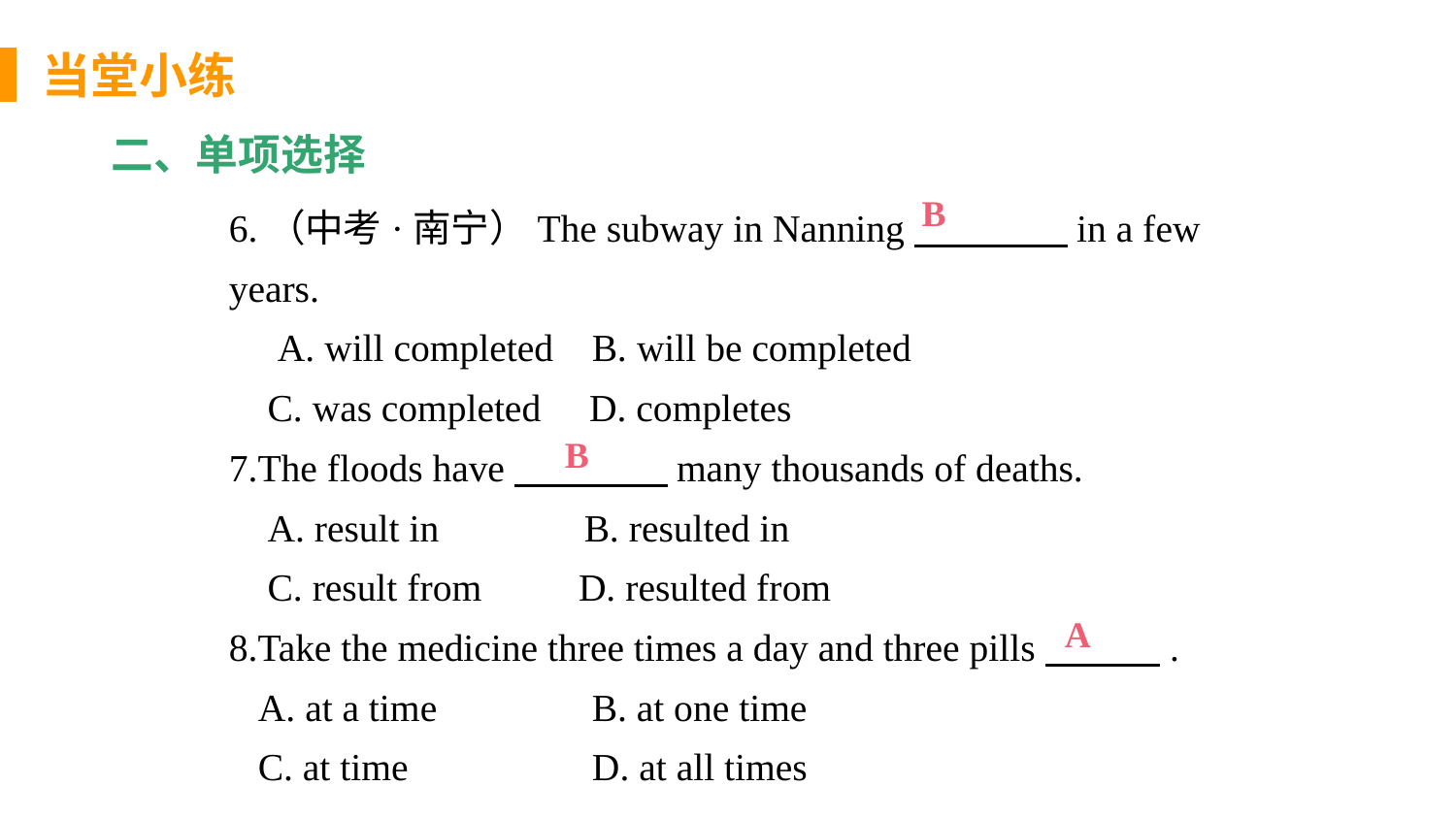

当堂小练

二、单项选择
6.（中考·南宁）The subway in Nanning　　　　in a few years.
     A. will completed    B. will be completed
    C. was completed     D. completes
7.The floods have　　　　many thousands of deaths.
    A. result in               B. resulted in
    C. result from          D. resulted from
8.Take the medicine three times a day and three pills　　　.
   A. at a time                B. at one time
   C. at time                   D. at all times
B
B
A